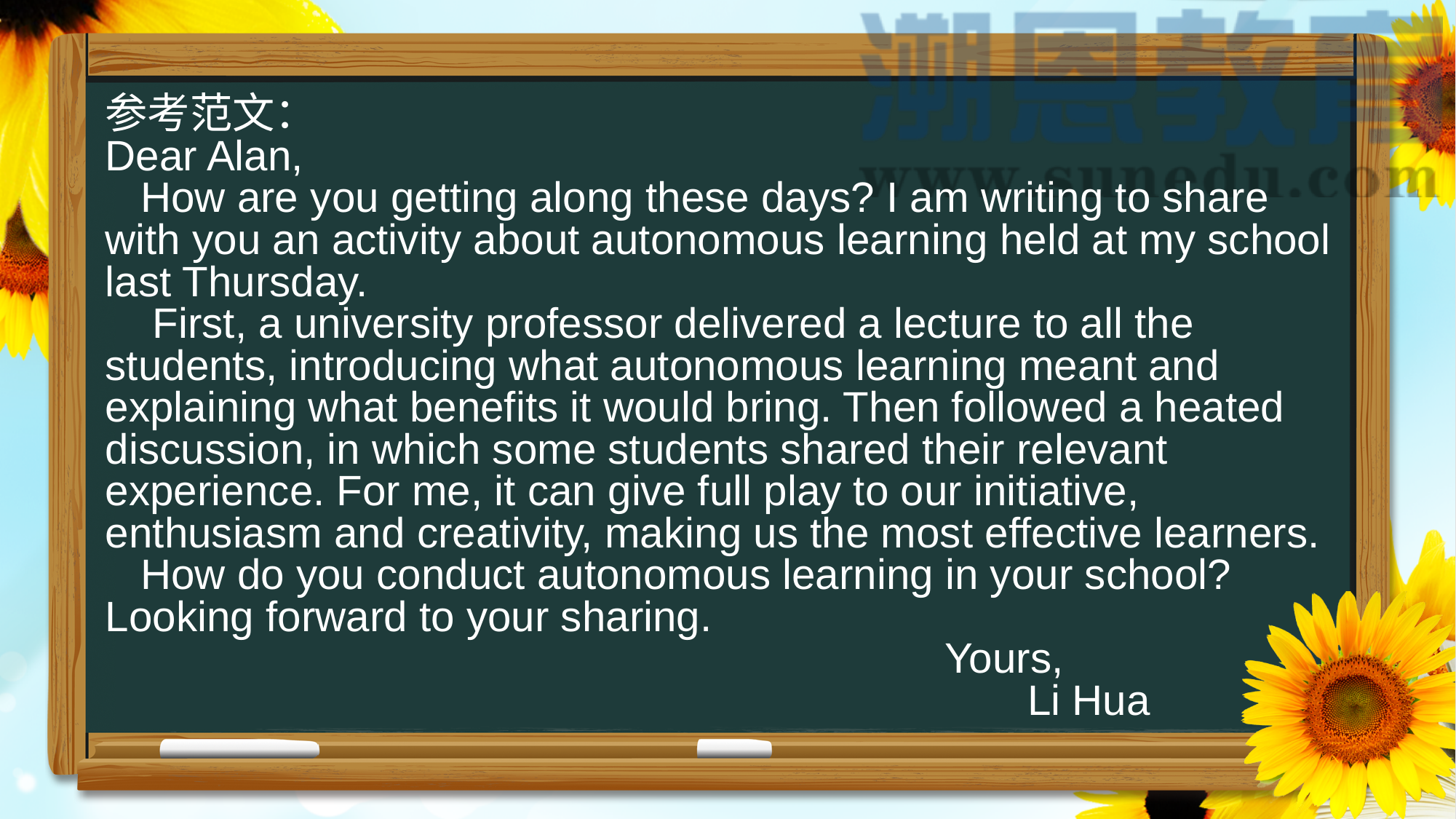

参考范文：
Dear Alan,
   How are you getting along these days? I am writing to share with you an activity about autonomous learning held at my school last Thursday.
    First, a university professor delivered a lecture to all the students, introducing what autonomous learning meant and explaining what benefits it would bring. Then followed a heated discussion, in which some students shared their relevant experience. For me, it can give full play to our initiative, enthusiasm and creativity, making us the most effective learners.
   How do you conduct autonomous learning in your school? Looking forward to your sharing.
                                                                       Yours,
                                                                              Li Hua